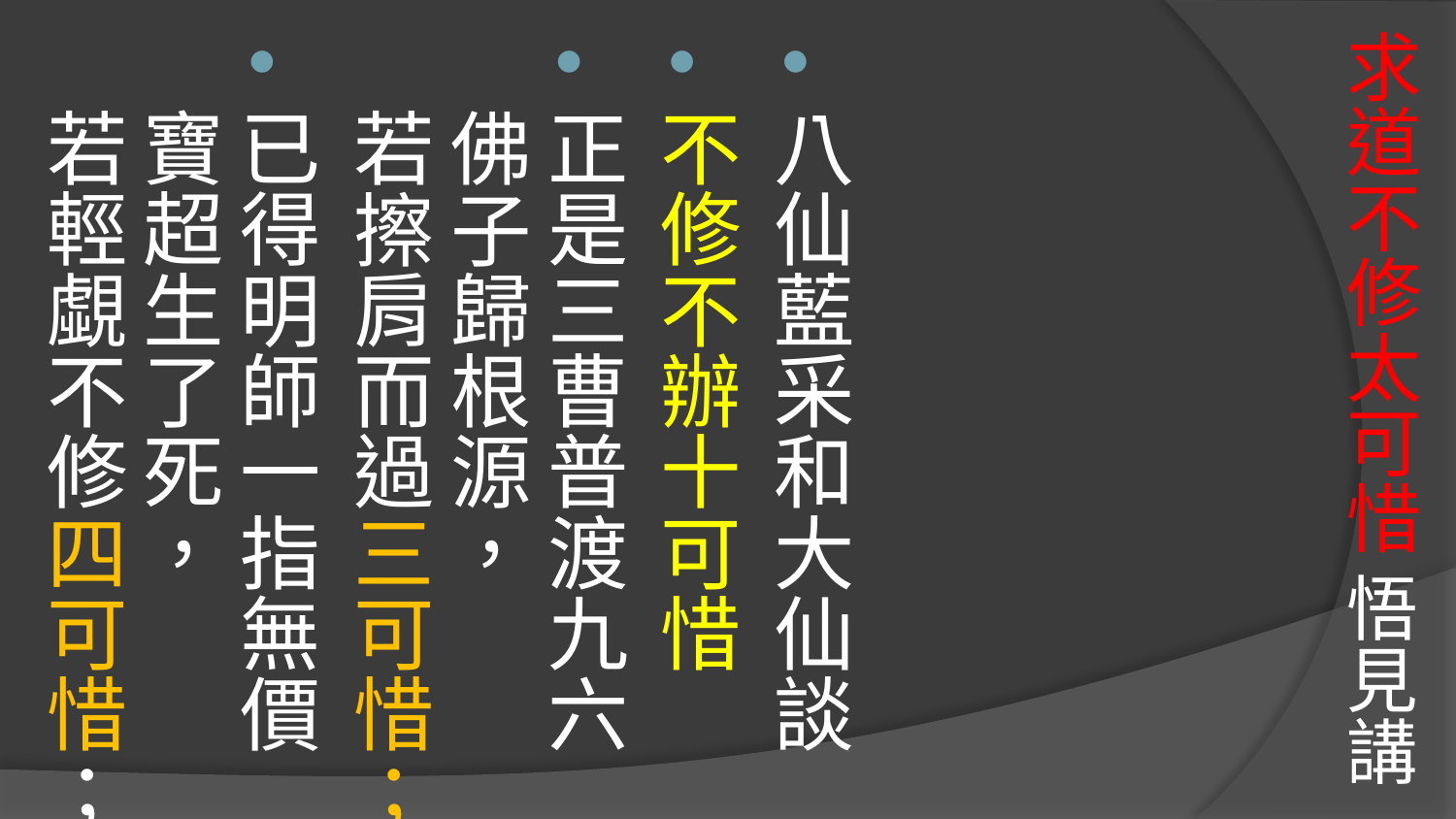

# 求道不修太可惜 悟見講
八仙藍采和大仙談
不修不辦十可惜
正是三曹普渡九六佛子歸根源，
若擦肩而過三可惜；
已得明師一指無價寶超生了死，
若輕覷不修四可惜；